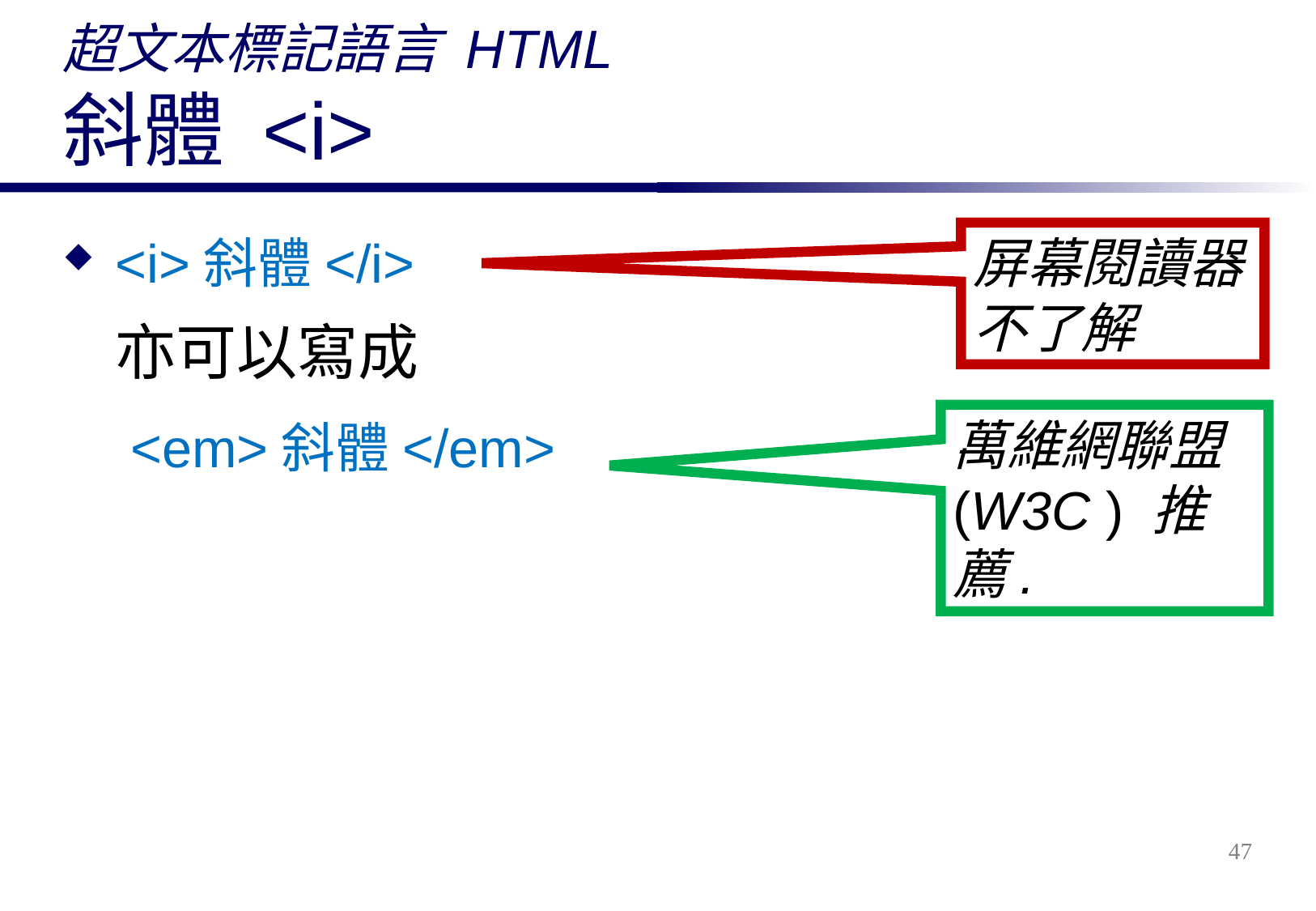

# 超文本標記語言 HTML 斜體 <i>
<i>斜體</i>
	亦可以寫成
	 <em>斜體</em>

屏幕閱讀器不了解
萬維網聯盟 (W3C ) 推薦.
47